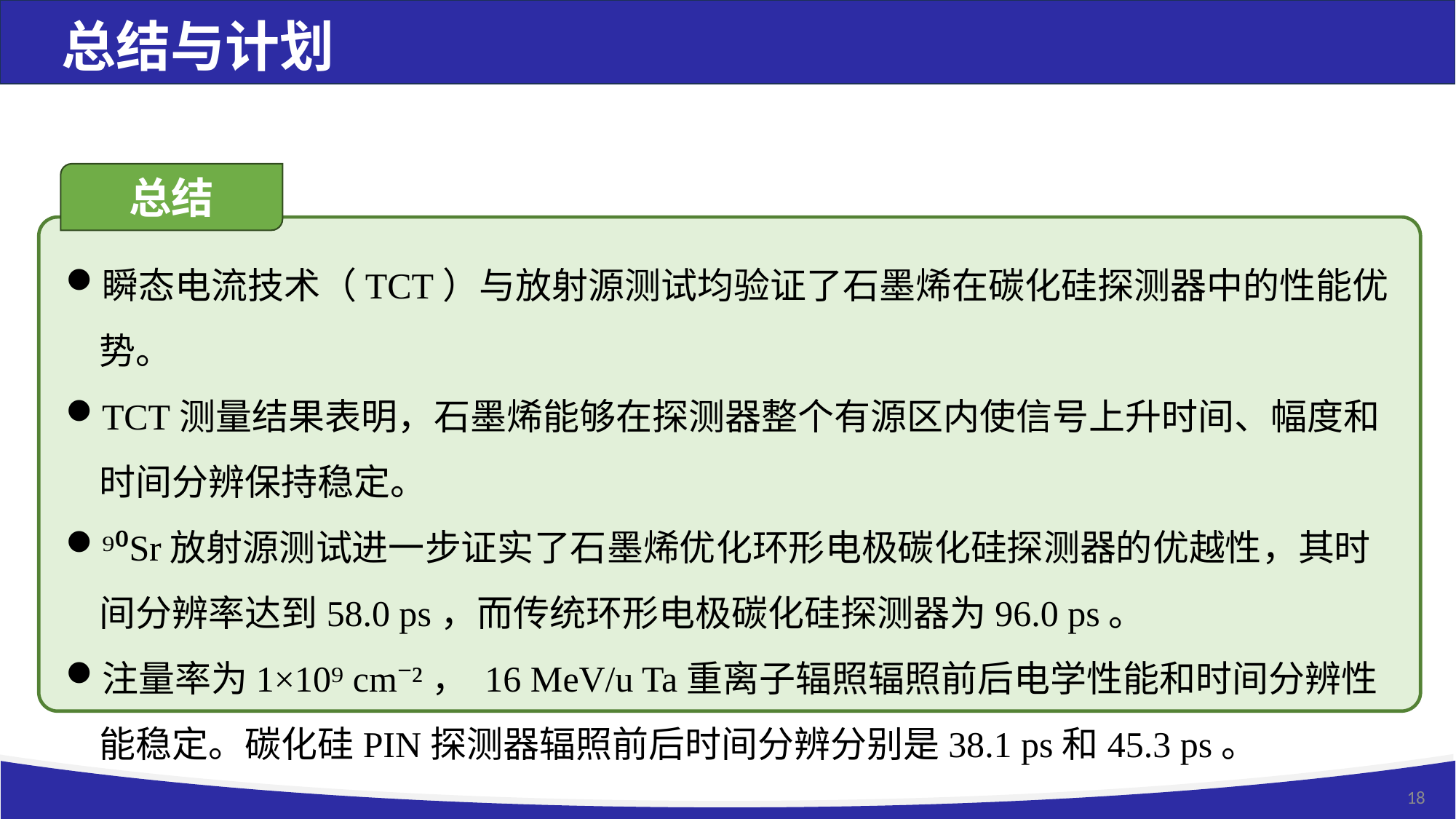

Device Structure
   总结与计划
总结

瞬态电流技术（TCT）与放射源测试均验证了石墨烯在碳化硅探测器中的性能优势。
TCT测量结果表明，石墨烯能够在探测器整个有源区内使信号上升时间、幅度和时间分辨保持稳定。
⁹⁰Sr放射源测试进一步证实了石墨烯优化环形电极碳化硅探测器的优越性，其时间分辨率达到58.0 ps，而传统环形电极碳化硅探测器为96.0 ps。
注量率为1×10⁹ cm⁻²， 16 MeV/u Ta重离子辐照辐照前后电学性能和时间分辨性能稳定。碳化硅PIN探测器辐照前后时间分辨分别是38.1 ps和45.3 ps。

18